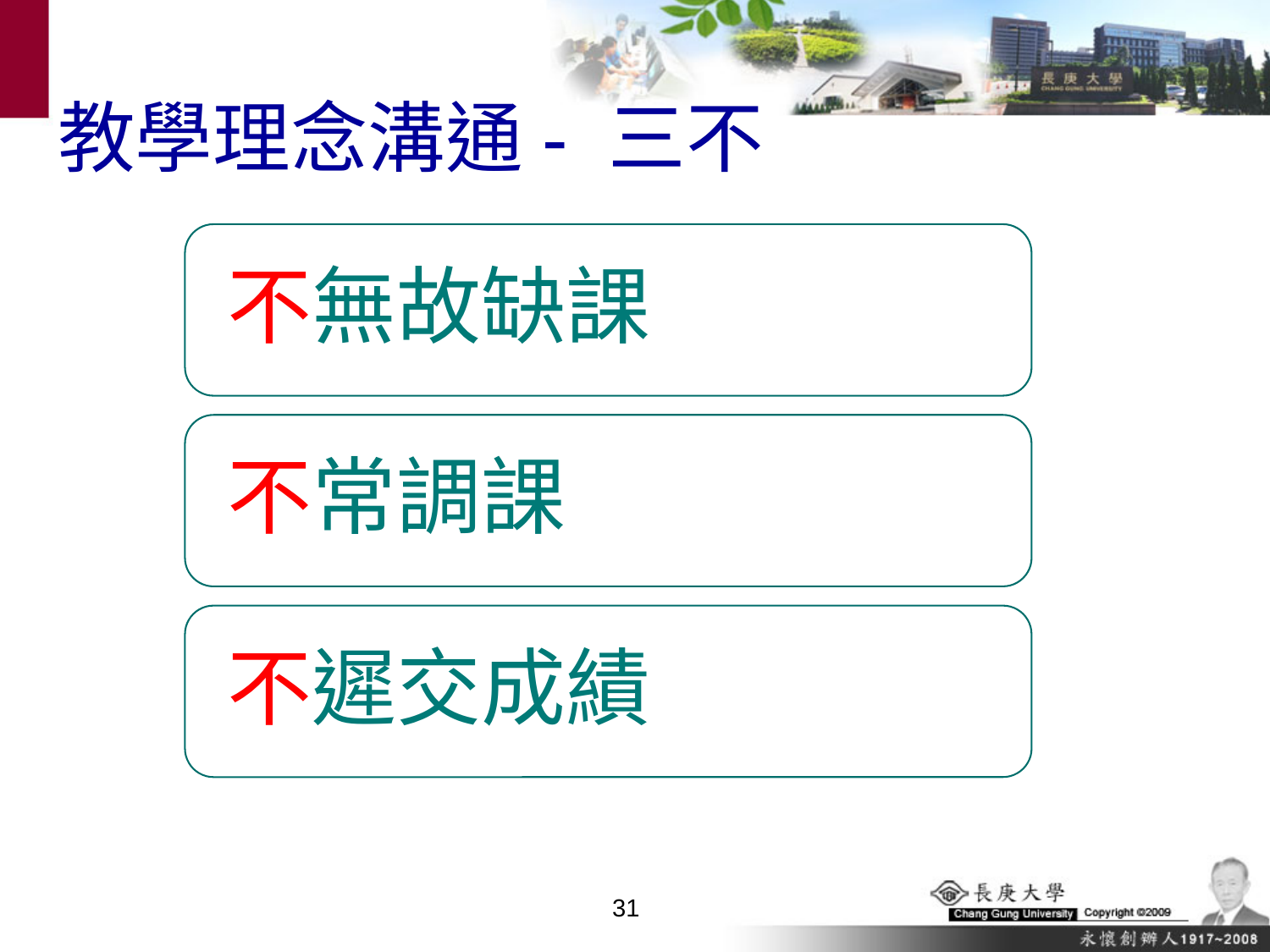

# 教學理念溝通- 三不
不無故缺課
不常調課
不遲交成績
31